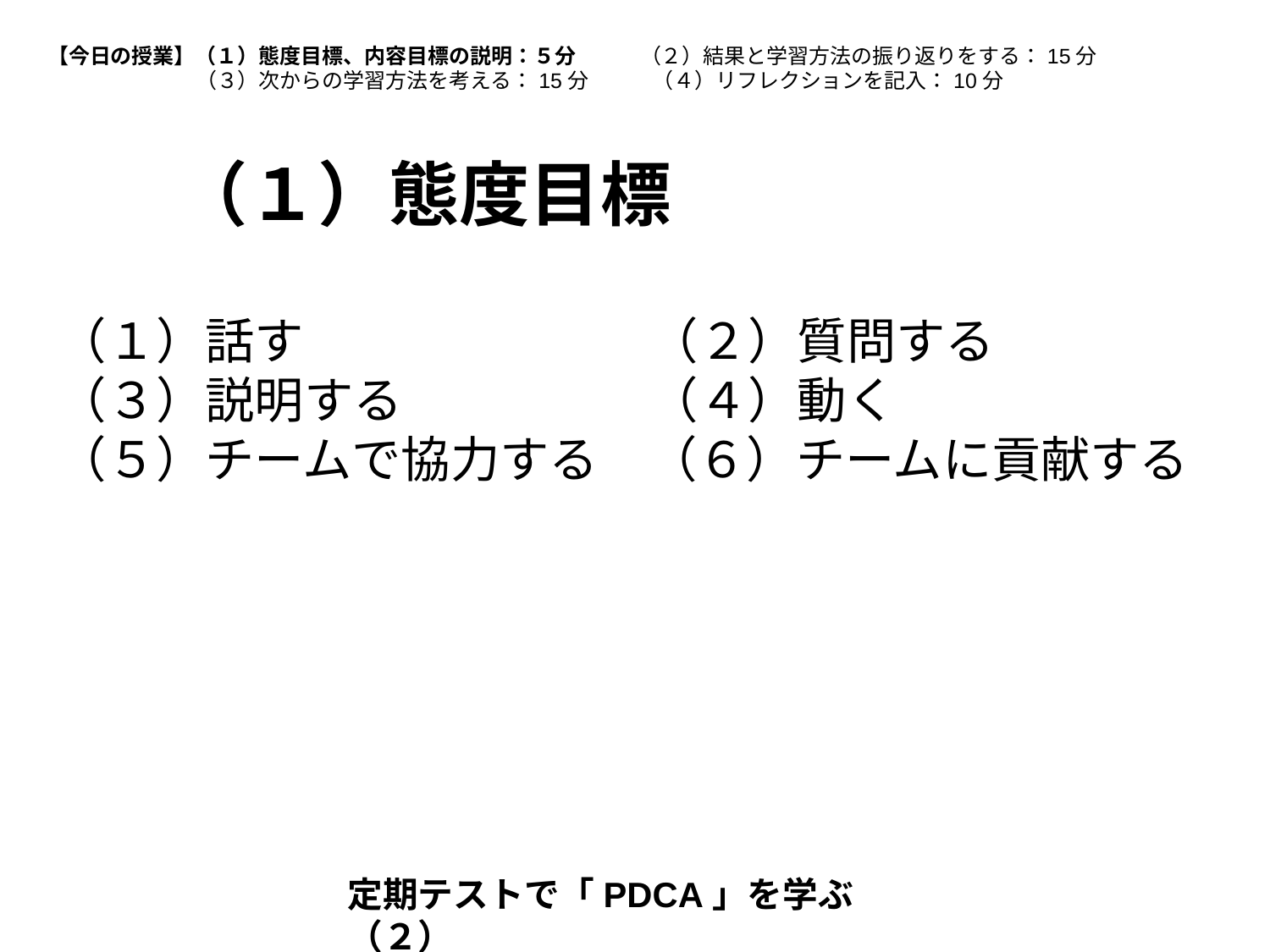

【今日の授業】（１）態度目標、内容目標の説明：５分　　　（２）結果と学習方法の振り返りをする：15分
	　（３）次からの学習方法を考える：15分　　　（４）リフレクションを記入：10分
（１）態度目標
（１）話す　　　　　　　（２）質問する
（３）説明する　　　　　（４）動く
（５）チームで協力する　（６）チームに貢献する
定期テストで「PDCA」を学ぶ（２）